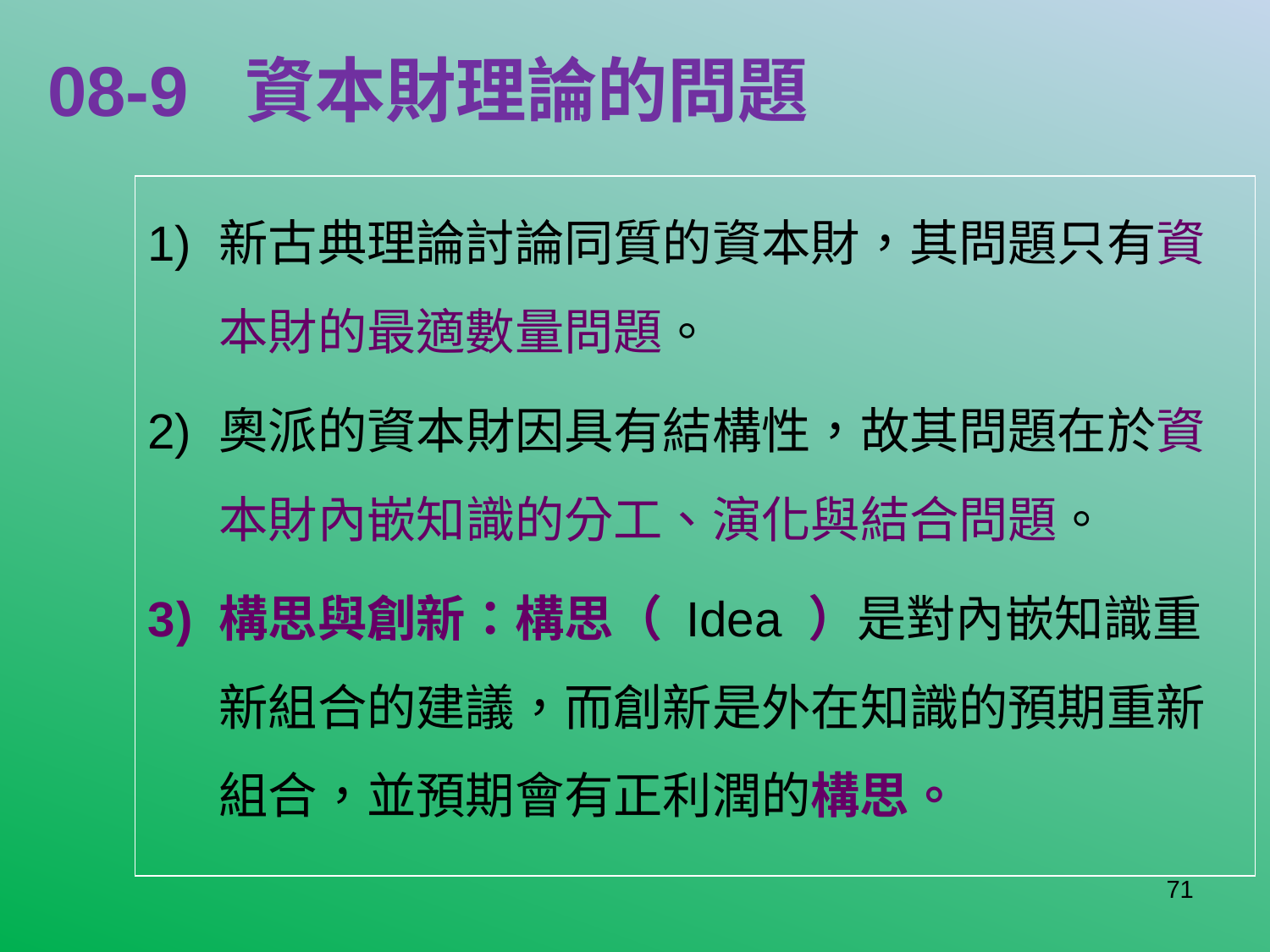

# 08-9  資本財理論的問題
新古典理論討論同質的資本財，其問題只有資本財的最適數量問題。
奧派的資本財因具有結構性，故其問題在於資本財內嵌知識的分工、演化與結合問題。
構思與創新：構思（ Idea ）是對內嵌知識重新組合的建議，而創新是外在知識的預期重新組合，並預期會有正利潤的構思。
71